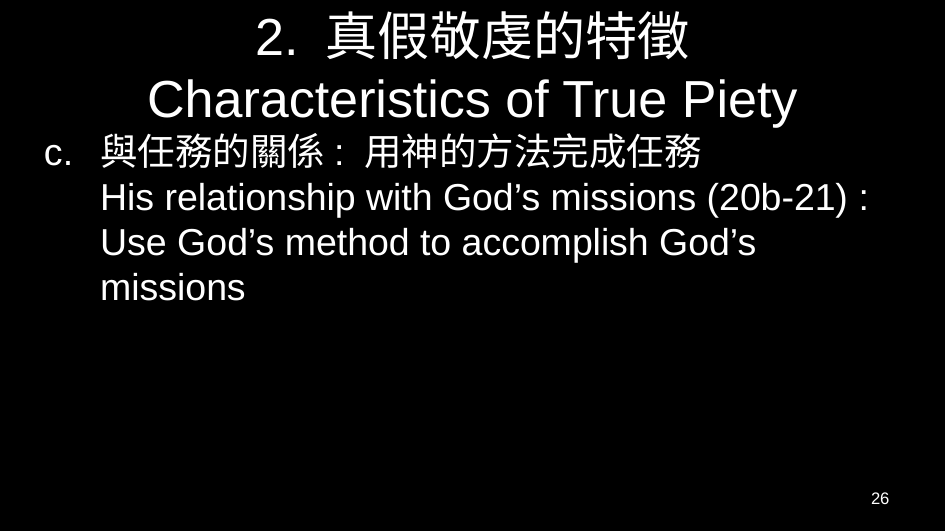

# 2. 真假敬虔的特徵 Characteristics of True Piety
與任務的關係: 用神的方法完成任務
His relationship with God’s missions (20b-21) : Use God’s method to accomplish God’s missions

26